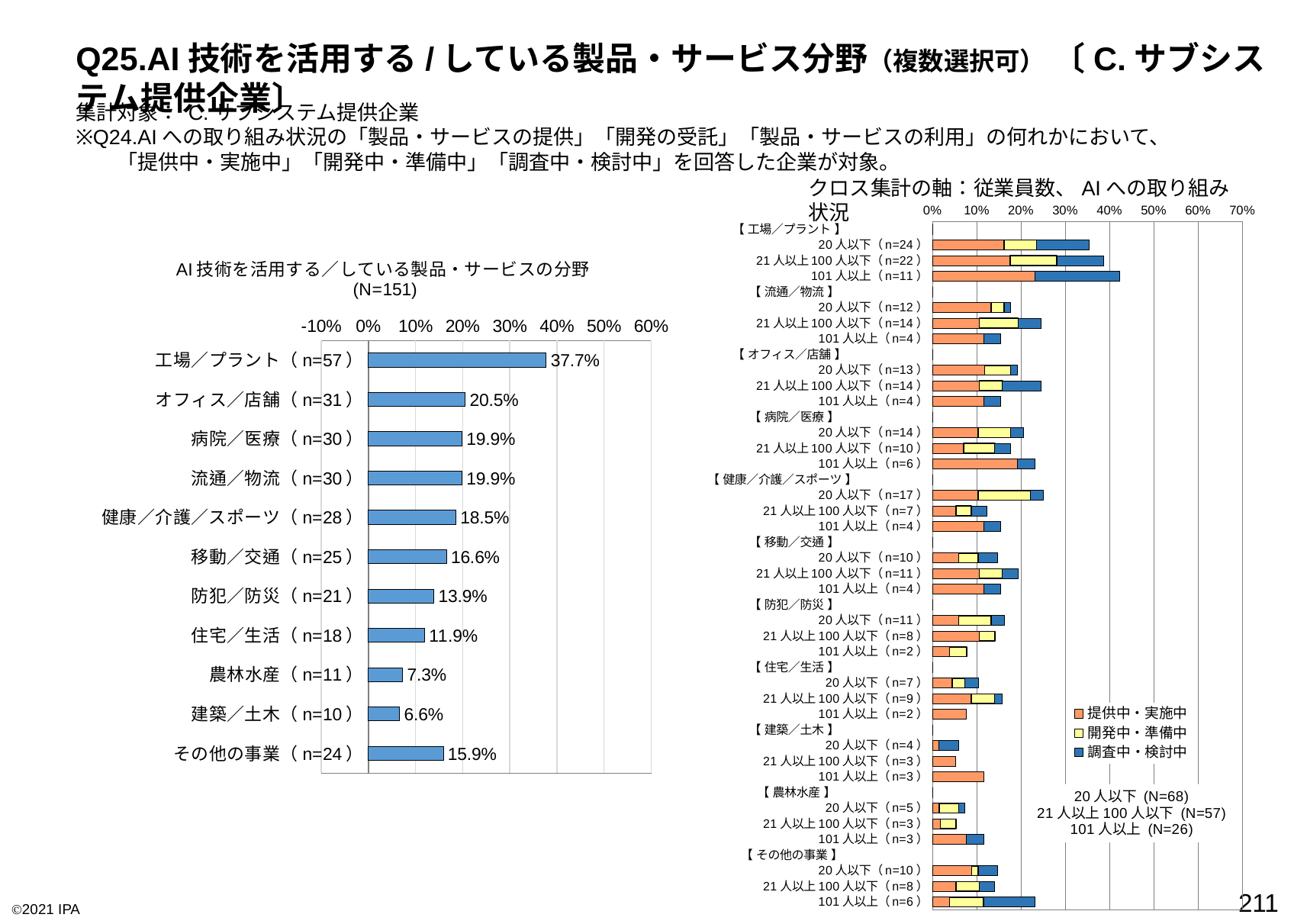

Q25.AI技術を活用する/している製品・サービス分野（複数選択可） 〔C.サブシステム提供企業〕
集計対象： C.サブシステム提供企業
※Q24.AIへの取り組み状況の「製品・サービスの提供」「開発の受託」「製品・サービスの利用」の何れかにおいて、
　　「提供中・実施中」「開発中・準備中」「調査中・検討中」を回答した企業が対象。
クロス集計の軸：従業員数、AIへの取り組み状況

### Chart:

| Category | 提供中・実施中 | 開発中・準備中 | 調査中・検討中 |
|---|---|---|---|
| 【 工場／プラント 】                        | 0.0 | 0.0 | 0.0 |
| 20人以下（n=24） | 0.16176470588235295 | 0.07352941176470588 | 0.11764705882352941 |
| 21人以上100人以下（n=22） | 0.17543859649122806 | 0.10526315789473684 | 0.10526315789473684 |
| 101人以上（n=11） | 0.23076923076923078 | 0.0 | 0.19230769230769232 |
| 【 流通／物流 】                          | 0.0 | 0.0 | 0.0 |
| 20人以下（n=12） | 0.1323529411764706 | 0.029411764705882353 | 0.014705882352941176 |
| 21人以上100人以下（n=14） | 0.10526315789473684 | 0.08771929824561403 | 0.05263157894736842 |
| 101人以上（n=4） | 0.11538461538461539 | 0.0 | 0.038461538461538464 |
| 【 オフィス／店舗 】                        | 0.0 | 0.0 | 0.0 |
| 20人以下（n=13） | 0.11764705882352941 | 0.058823529411764705 | 0.014705882352941176 |
| 21人以上100人以下（n=14） | 0.10526315789473684 | 0.05263157894736842 | 0.08771929824561403 |
| 101人以上（n=4） | 0.11538461538461539 | 0.0 | 0.038461538461538464 |
| 【 病院／医療 】                          | 0.0 | 0.0 | 0.0 |
| 20人以下（n=14） | 0.10294117647058823 | 0.07352941176470588 | 0.029411764705882353 |
| 21人以上100人以下（n=10） | 0.07017543859649122 | 0.07017543859649122 | 0.03508771929824561 |
| 101人以上（n=6） | 0.19230769230769232 | 0.0 | 0.038461538461538464 |
| 【 健康／介護／スポーツ 】                     | 0.0 | 0.0 | 0.0 |
| 20人以下（n=17） | 0.10294117647058823 | 0.11764705882352941 | 0.029411764705882353 |
| 21人以上100人以下（n=7） | 0.05263157894736842 | 0.03508771929824561 | 0.03508771929824561 |
| 101人以上（n=4） | 0.11538461538461539 | 0.0 | 0.038461538461538464 |
| 【 移動／交通 】                          | 0.0 | 0.0 | 0.0 |
| 20人以下（n=10） | 0.058823529411764705 | 0.04411764705882353 | 0.04411764705882353 |
| 21人以上100人以下（n=11） | 0.10526315789473684 | 0.05263157894736842 | 0.03508771929824561 |
| 101人以上（n=4） | 0.11538461538461539 | 0.0 | 0.038461538461538464 |
| 【 防犯／防災 】                          | 0.0 | 0.0 | 0.0 |
| 20人以下（n=11） | 0.058823529411764705 | 0.07352941176470588 | 0.029411764705882353 |
| 21人以上100人以下（n=8） | 0.10526315789473684 | 0.03508771929824561 | 0.0 |
| 101人以上（n=2） | 0.038461538461538464 | 0.038461538461538464 | 0.0 |
| 【 住宅／生活 】                          | 0.0 | 0.0 | 0.0 |
| 20人以下（n=7） | 0.04411764705882353 | 0.029411764705882353 | 0.029411764705882353 |
| 21人以上100人以下（n=9） | 0.08771929824561403 | 0.05263157894736842 | 0.017543859649122806 |
| 101人以上（n=2） | 0.07692307692307693 | 0.0 | 0.0 |
| 【 建築／土木 】                          | 0.0 | 0.0 | 0.0 |
| 20人以下（n=4） | 0.014705882352941176 | 0.0 | 0.04411764705882353 |
| 21人以上100人以下（n=3） | 0.05263157894736842 | 0.0 | 0.0 |
| 101人以上（n=3） | 0.11538461538461539 | 0.0 | 0.0 |
| 【 農林水産 】                           | 0.0 | 0.0 | 0.0 |
| 20人以下（n=5） | 0.014705882352941176 | 0.04411764705882353 | 0.014705882352941176 |
| 21人以上100人以下（n=3） | 0.017543859649122806 | 0.03508771929824561 | 0.0 |
| 101人以上（n=3） | 0.07692307692307693 | 0.0 | 0.038461538461538464 |
| 【 その他の事業 】                         | None | None | None |
| 20人以下（n=10） | 0.08823529411764706 | 0.014705882352941176 | 0.04411764705882353 |
| 21人以上100人以下（n=8） | 0.05263157894736842 | 0.05263157894736842 | 0.03508771929824561 |
| 101人以上（n=6） | 0.038461538461538464 | 0.07692307692307693 | 0.11538461538461539 |

### Chart:

| Category |  |
|---|---|
| 工場／プラント（n=57） | 0.37748344370860926 |
| オフィス／店舗（n=31） | 0.2052980132450331 |
| 病院／医療（n=30） | 0.1986754966887417 |
| 流通／物流（n=30） | 0.1986754966887417 |
| 健康／介護／スポーツ（n=28） | 0.18543046357615894 |
| 移動／交通（n=25） | 0.16556291390728478 |
| 防犯／防災（n=21） | 0.1390728476821192 |
| 住宅／生活（n=18） | 0.11920529801324503 |
| 農林水産（n=11） | 0.0728476821192053 |
| 建築／土木（n=10） | 0.06622516556291391 |
| その他の事業（n=24） | 0.15894039735099338 |